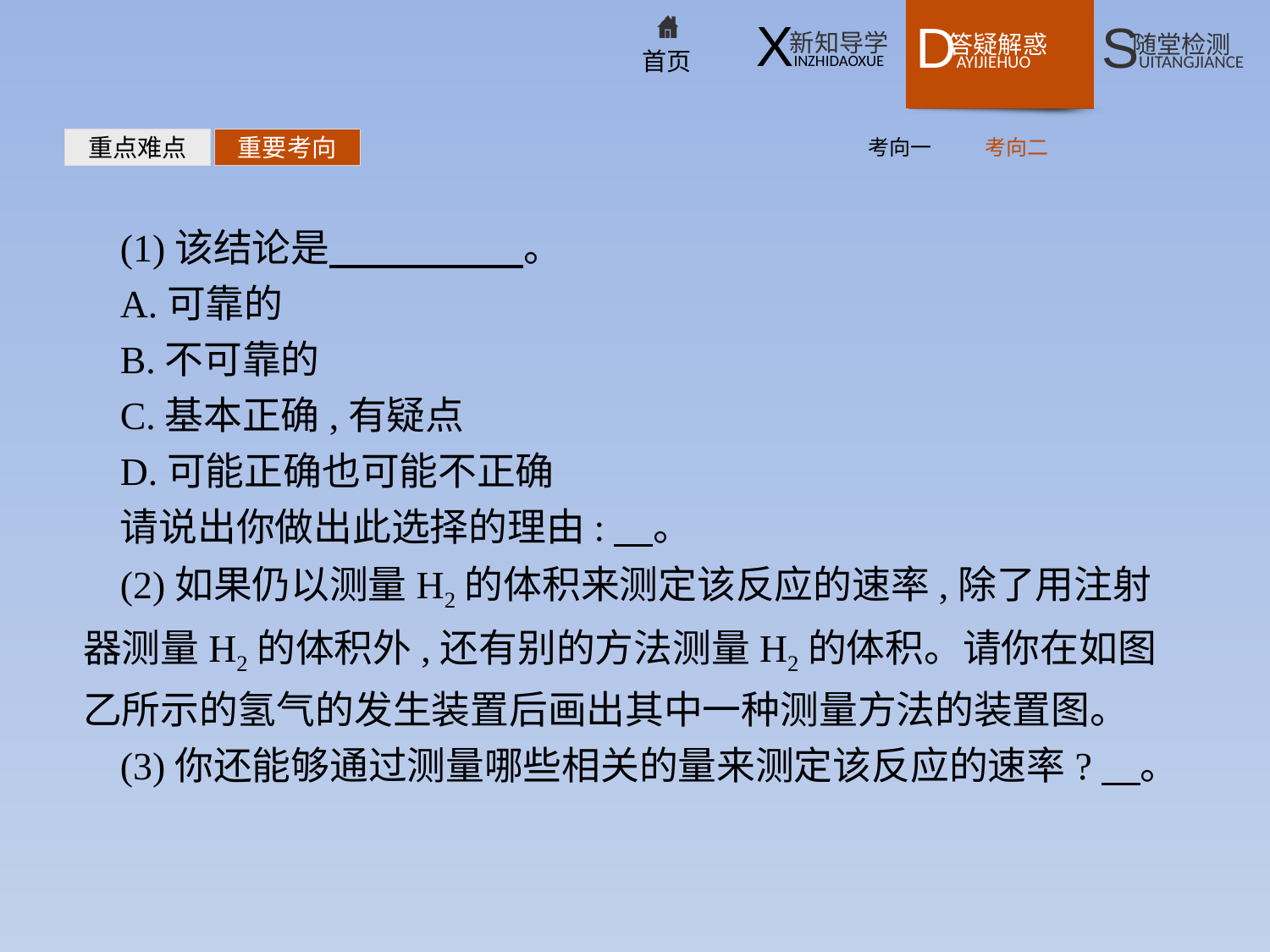

考向一
考向二
重点难点
重要考向
(1)该结论是　　　　　。
A.可靠的
B.不可靠的
C.基本正确,有疑点
D.可能正确也可能不正确
请说出你做出此选择的理由:　。
(2)如果仍以测量H2的体积来测定该反应的速率,除了用注射器测量H2的体积外,还有别的方法测量H2的体积。请你在如图乙所示的氢气的发生装置后画出其中一种测量方法的装置图。
(3)你还能够通过测量哪些相关的量来测定该反应的速率?　。